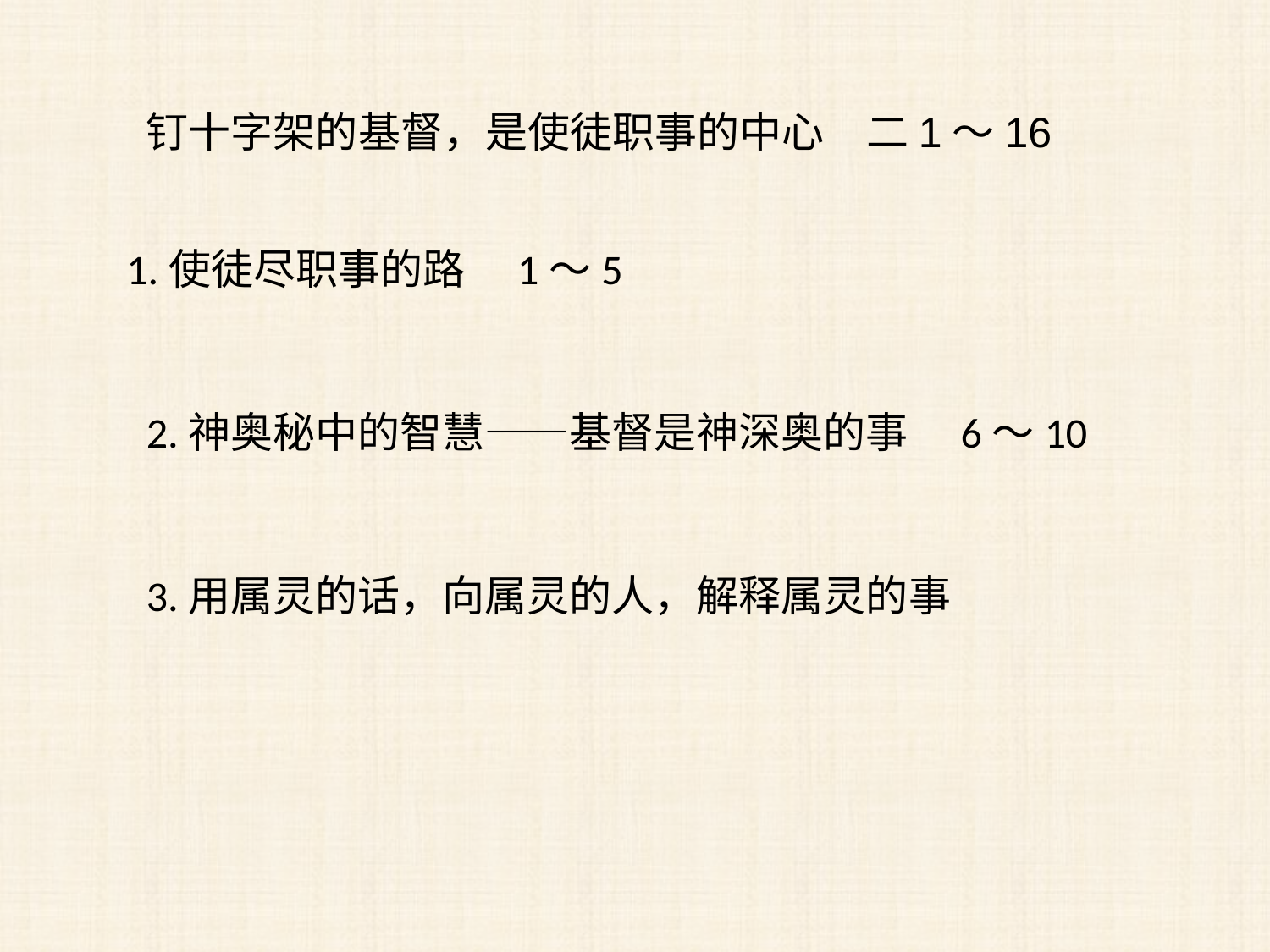

钉十字架的基督，是使徒职事的中心　二1～16
1.使徒尽职事的路　1～5
2.神奥秘中的智慧——基督是神深奥的事　6～10
3.用属灵的话，向属灵的人，解释属灵的事